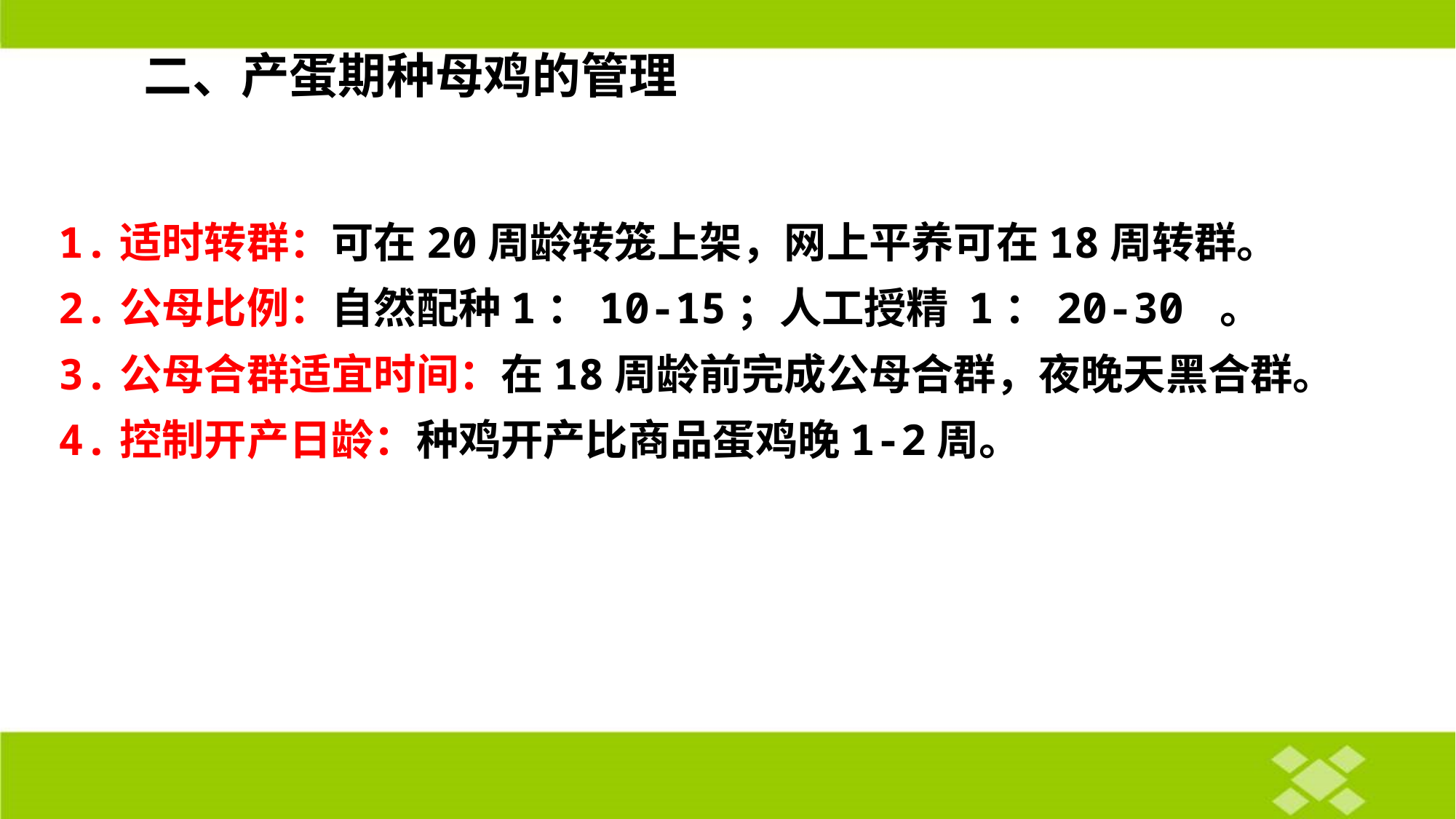

二、产蛋期种母鸡的管理
1.适时转群：可在20周龄转笼上架，网上平养可在18周转群。
2.公母比例：自然配种1：10-15；人工授精 1：20-30 。
3.公母合群适宜时间：在18周龄前完成公母合群，夜晚天黑合群。
4.控制开产日龄：种鸡开产比商品蛋鸡晚1-2周。